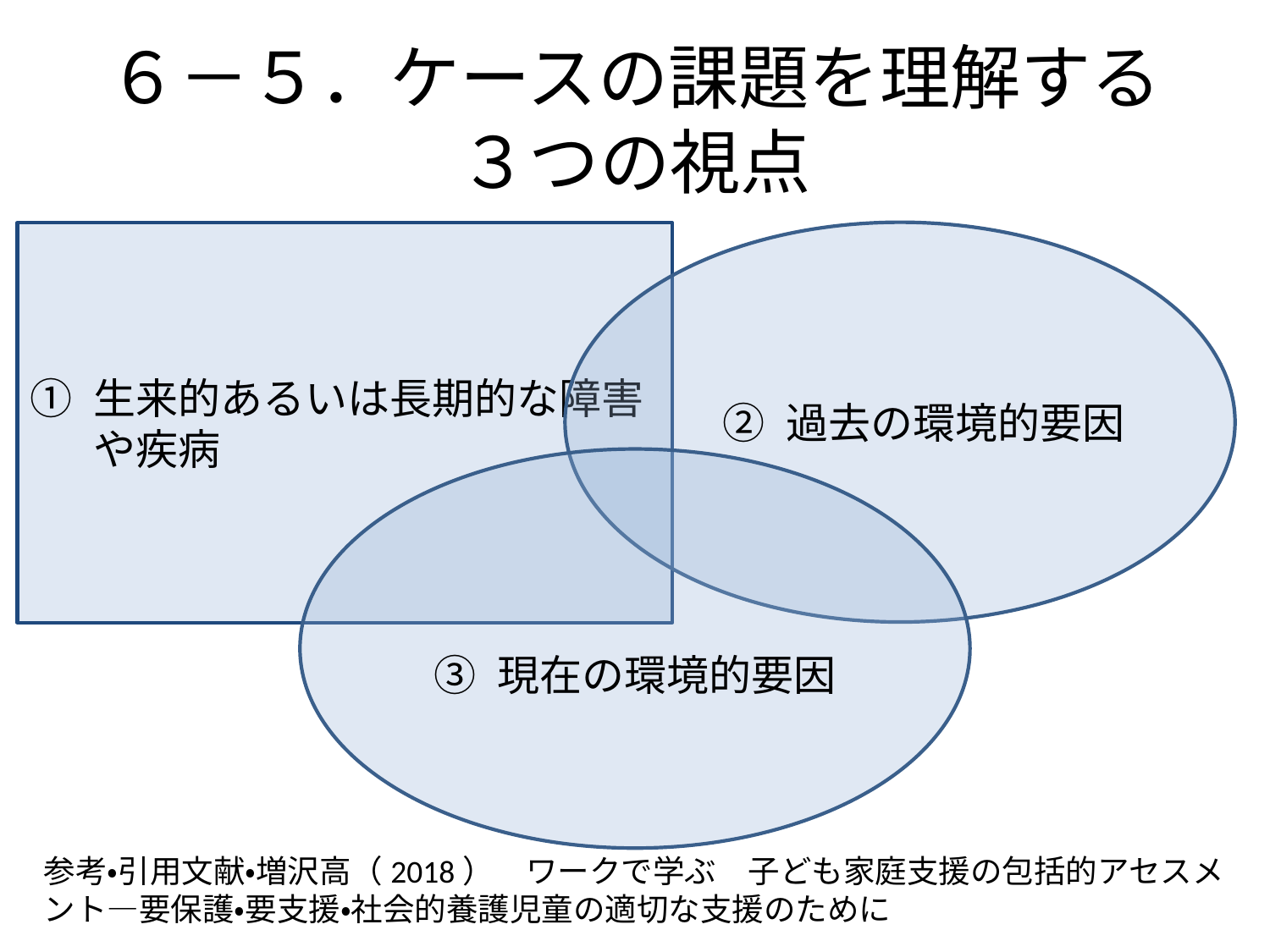

# ６－５．ケースの課題を理解する ３つの視点
過去の環境的要因
生来的あるいは長期的な障害や疾病

現在の環境的要因
参考・引用文献・増沢高（2018）　ワークで学ぶ　子ども家庭支援の包括的アセスメント―要保護・要支援・社会的養護児童の適切な支援のために